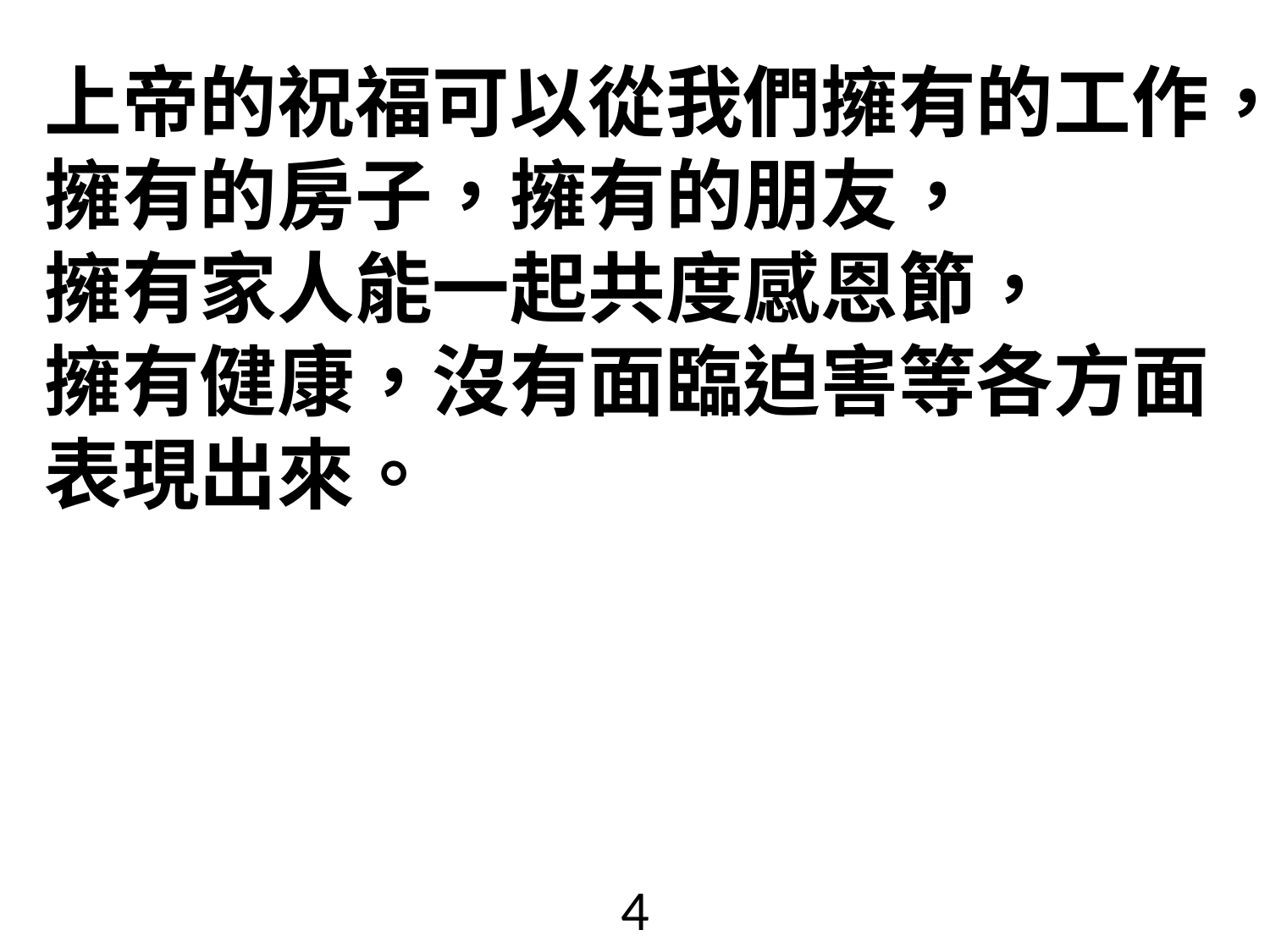

# 上帝的祝福可以從我們擁有的工作，擁有的房子，擁有的朋友， 擁有家人能一起共度感恩節， 擁有健康，沒有面臨迫害等各方面表現出來。
4